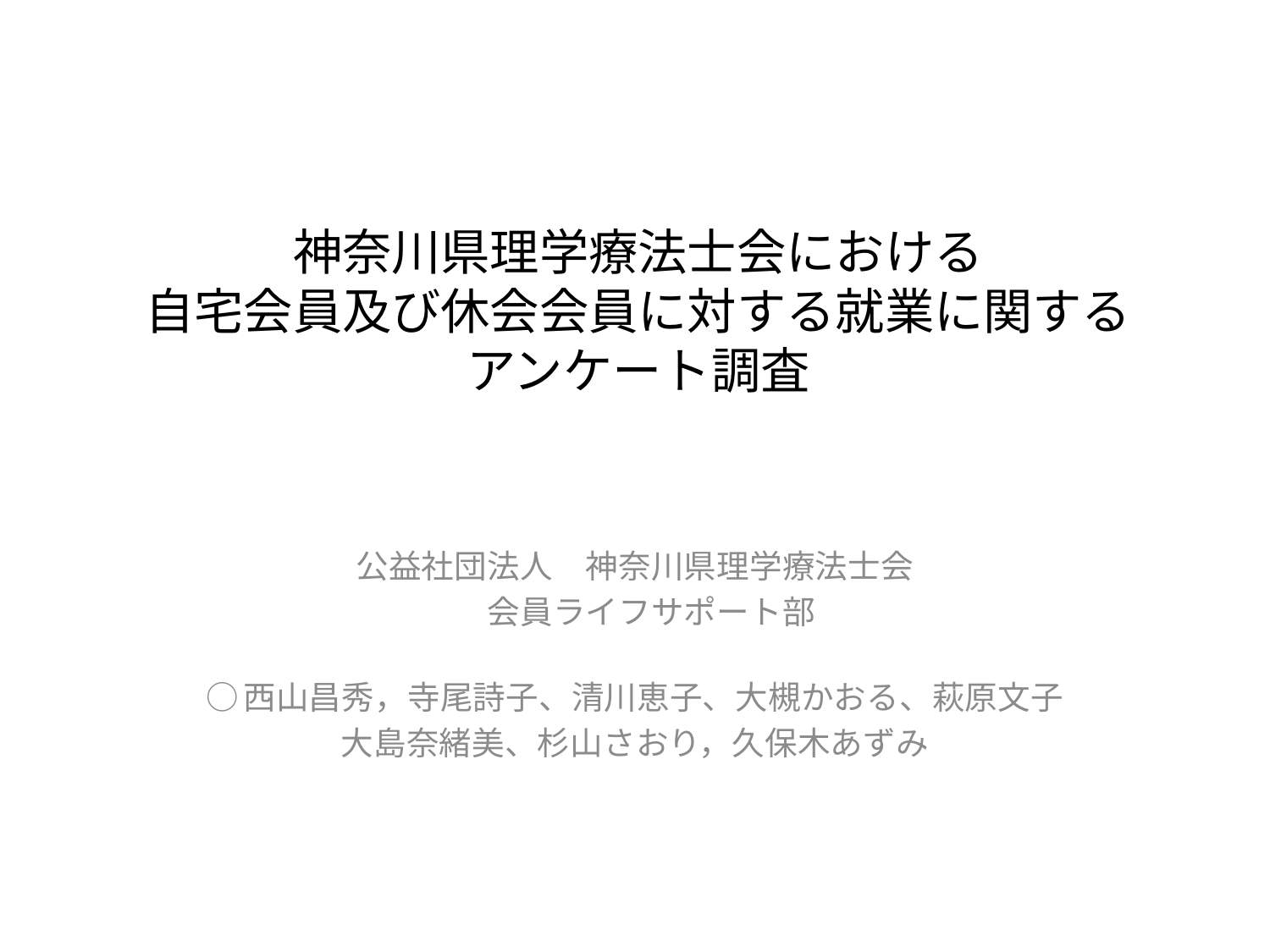

# 神奈川県理学療法士会における 自宅会員及び休会会員に対する就業に関するアンケート調査
公益社団法人　神奈川県理学療法士会
　会員ライフサポート部
○西山昌秀，寺尾詩子、清川恵子、大槻かおる、萩原文子
大島奈緒美、杉山さおり，久保木あずみ